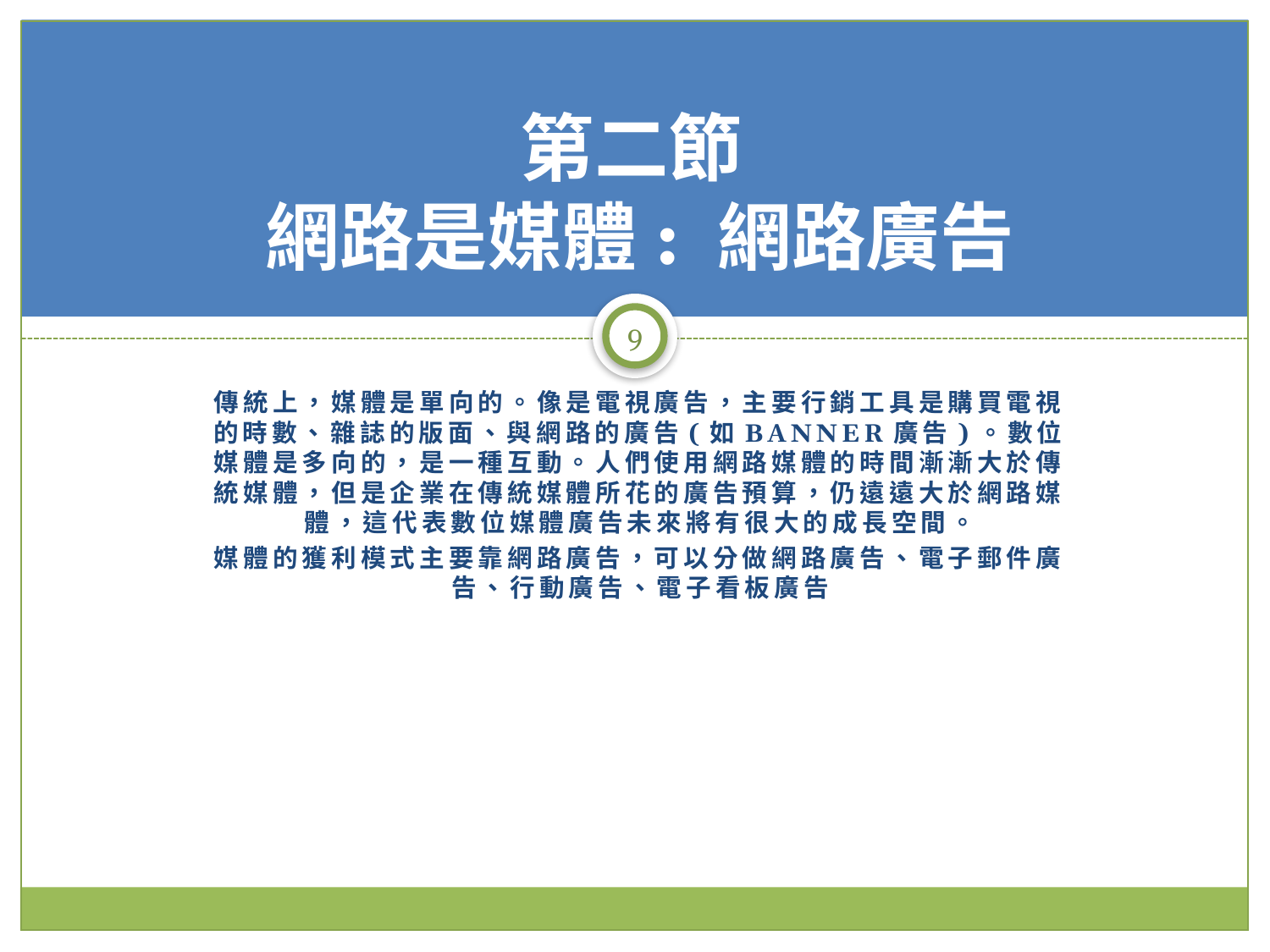

# 第二節 網路是媒體: 網路廣告
9
傳統上，媒體是單向的。像是電視廣告，主要行銷工具是購買電視的時數、雜誌的版面、與網路的廣告(如Banner廣告)。數位媒體是多向的，是一種互動。人們使用網路媒體的時間漸漸大於傳統媒體，但是企業在傳統媒體所花的廣告預算，仍遠遠大於網路媒體，這代表數位媒體廣告未來將有很大的成長空間。
媒體的獲利模式主要靠網路廣告，可以分做網路廣告、電子郵件廣告、行動廣告、電子看板廣告